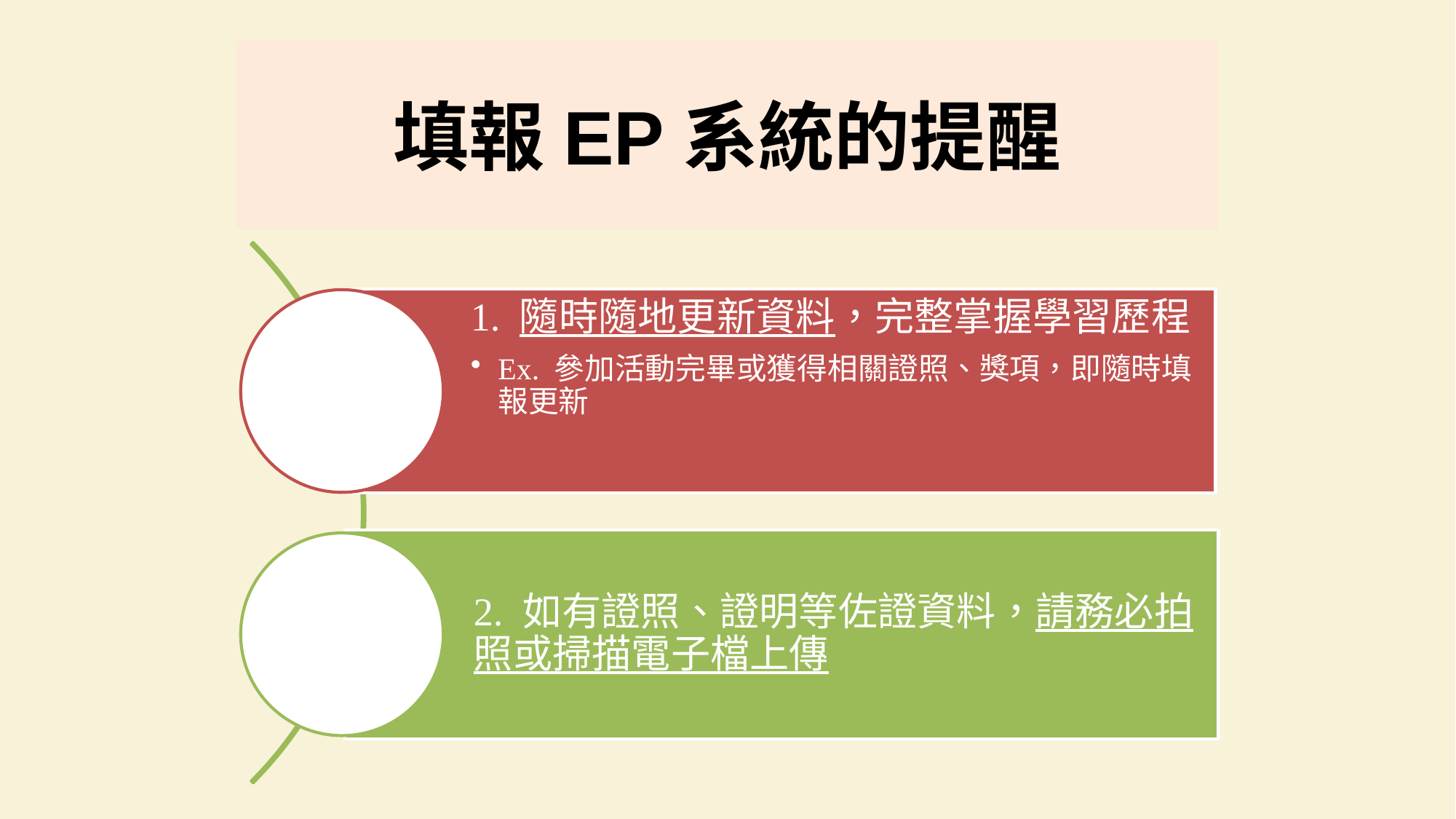

# 填報EP系統的提醒
1. 隨時隨地更新資料，完整掌握學習歷程
Ex. 參加活動完畢或獲得相關證照、獎項，即隨時填報更新
2. 如有證照、證明等佐證資料，請務必拍照或掃描電子檔上傳